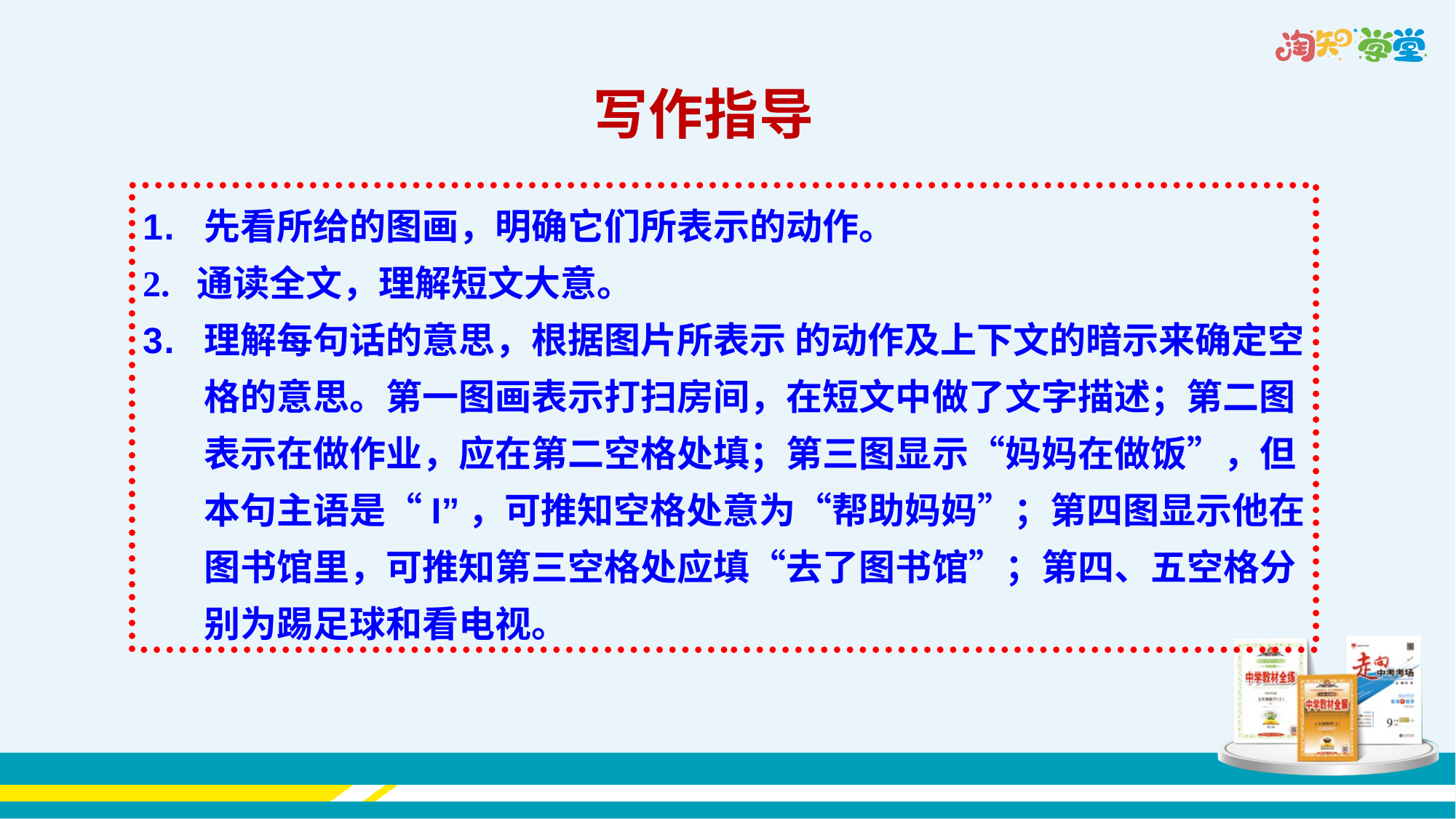

写作指导
先看所给的图画，明确它们所表示的动作。
2.  通读全文，理解短文大意。
理解每句话的意思，根据图片所表示 的动作及上下文的暗示来确定空格的意思。第一图画表示打扫房间，在短文中做了文字描述；第二图表示在做作业，应在第二空格处填；第三图显示“妈妈在做饭”，但本句主语是“I”，可推知空格处意为“帮助妈妈”；第四图显示他在图书馆里，可推知第三空格处应填“去了图书馆”；第四、五空格分别为踢足球和看电视。